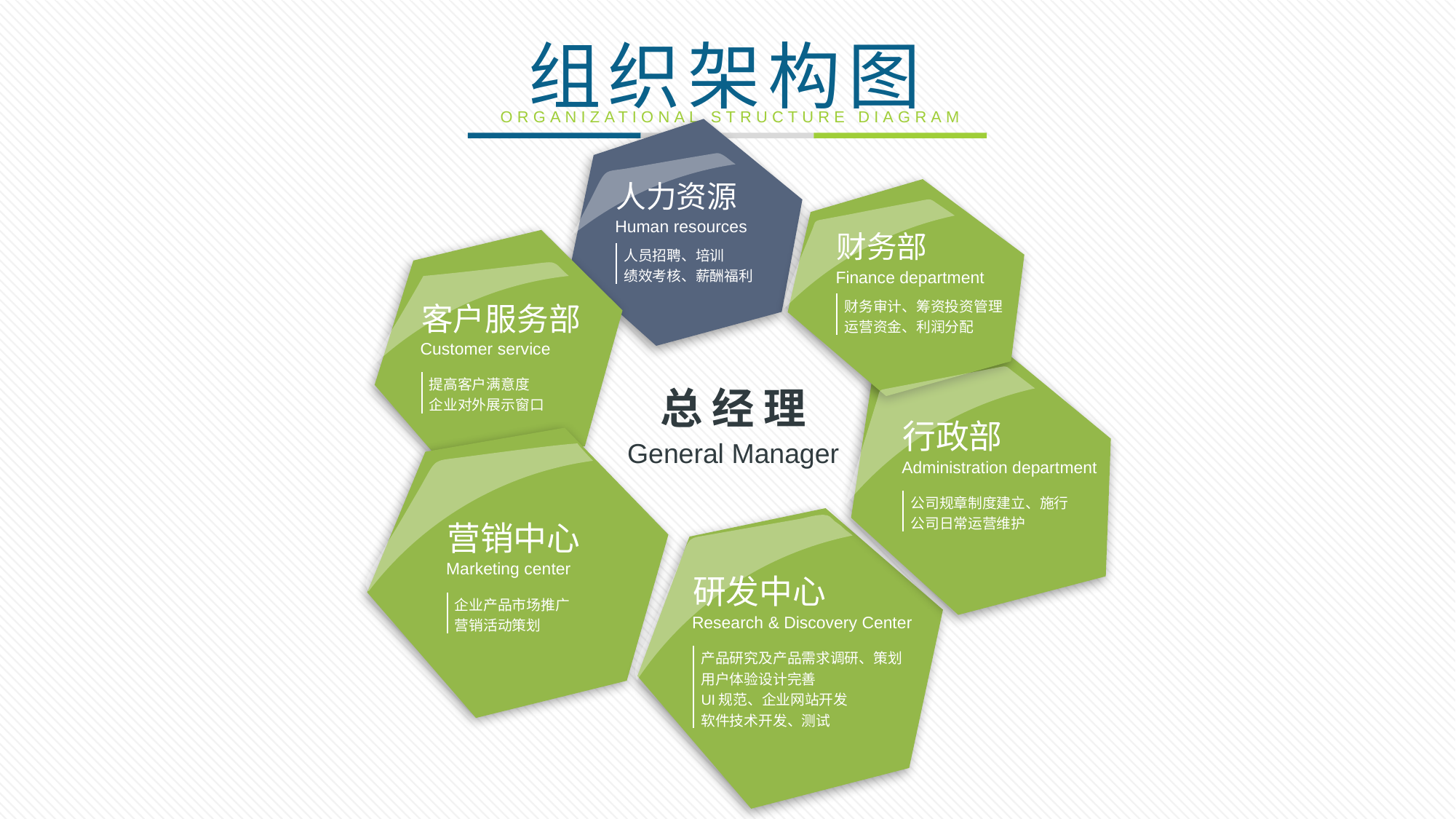

人力资源
Human resources
人员招聘、培训
绩效考核、薪酬福利

财务部
Finance department
财务审计、筹资投资管理
运营资金、利润分配

客户服务部
Customer service
提高客户满意度
企业对外展示窗口

总经理
行政部
Administration department
公司规章制度建立、施行
公司日常运营维护
General Manager

营销中心
Marketing center
企业产品市场推广
营销活动策划

研发中心
Research & Discovery Center
产品研究及产品需求调研、策划
用户体验设计完善
UI规范、企业网站开发
软件技术开发、测试